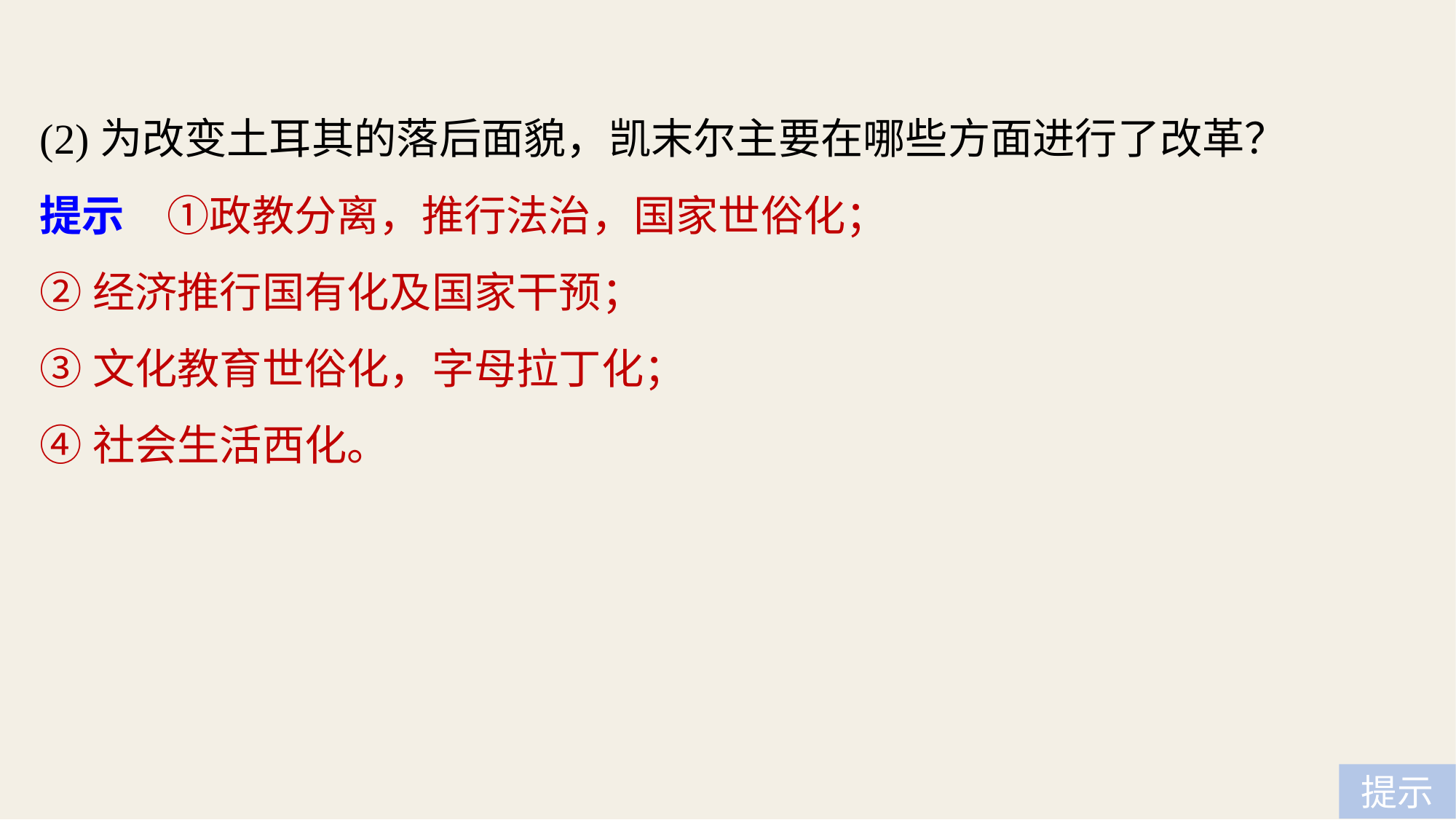

(2)为改变土耳其的落后面貌，凯末尔主要在哪些方面进行了改革？
提示　①政教分离，推行法治，国家世俗化；
②经济推行国有化及国家干预；
③文化教育世俗化，字母拉丁化；
④社会生活西化。
提示